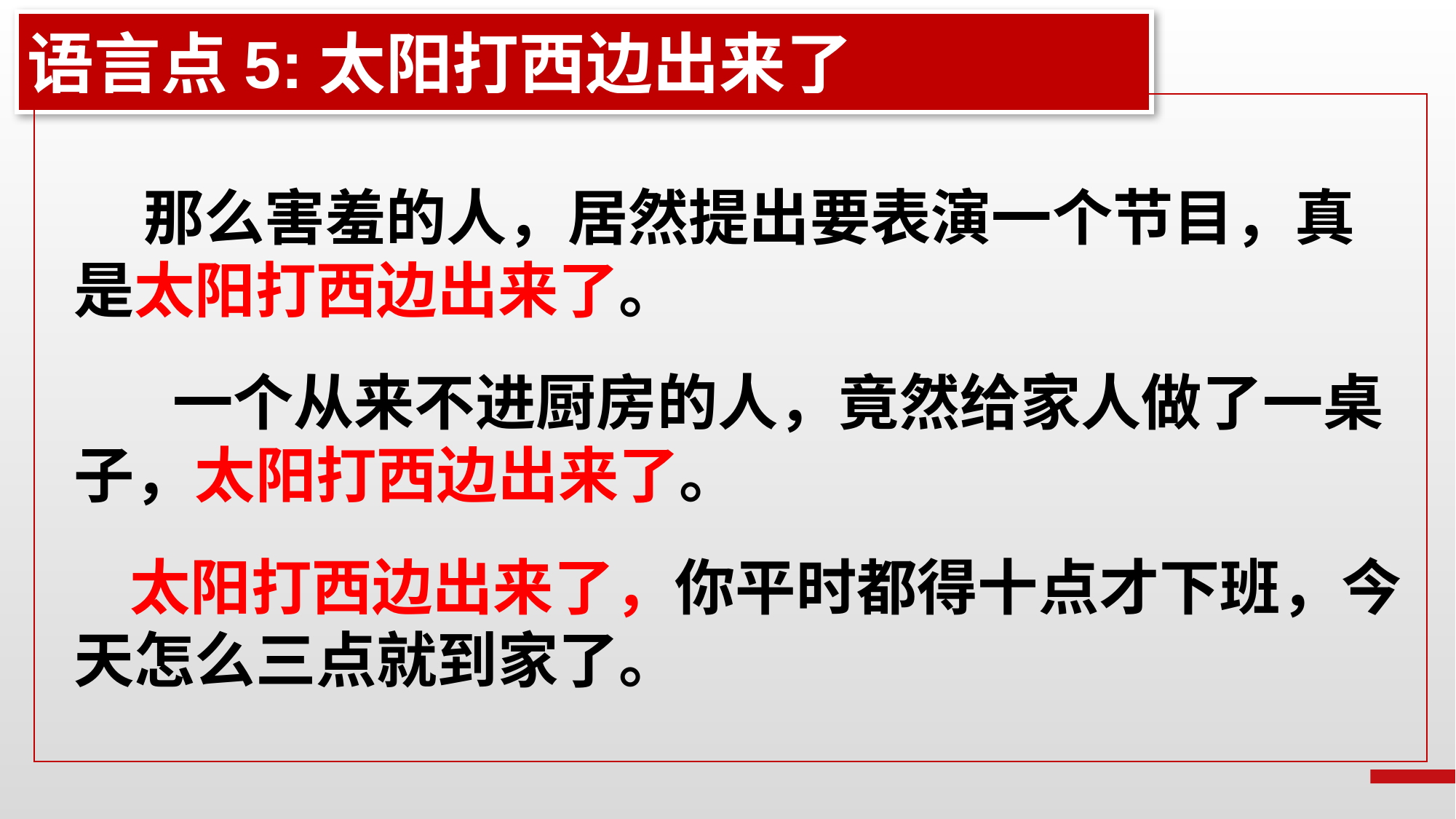

语言点5:太阳打西边出来了

    那么害羞的人，居然提出要表演一个节目，真是太阳打西边出来了。
   一个从来不进厨房的人，竟然给家人做了一桌子，太阳打西边出来了。
   太阳打西边出来了，你平时都得十点才下班，今天怎么三点就到家了。